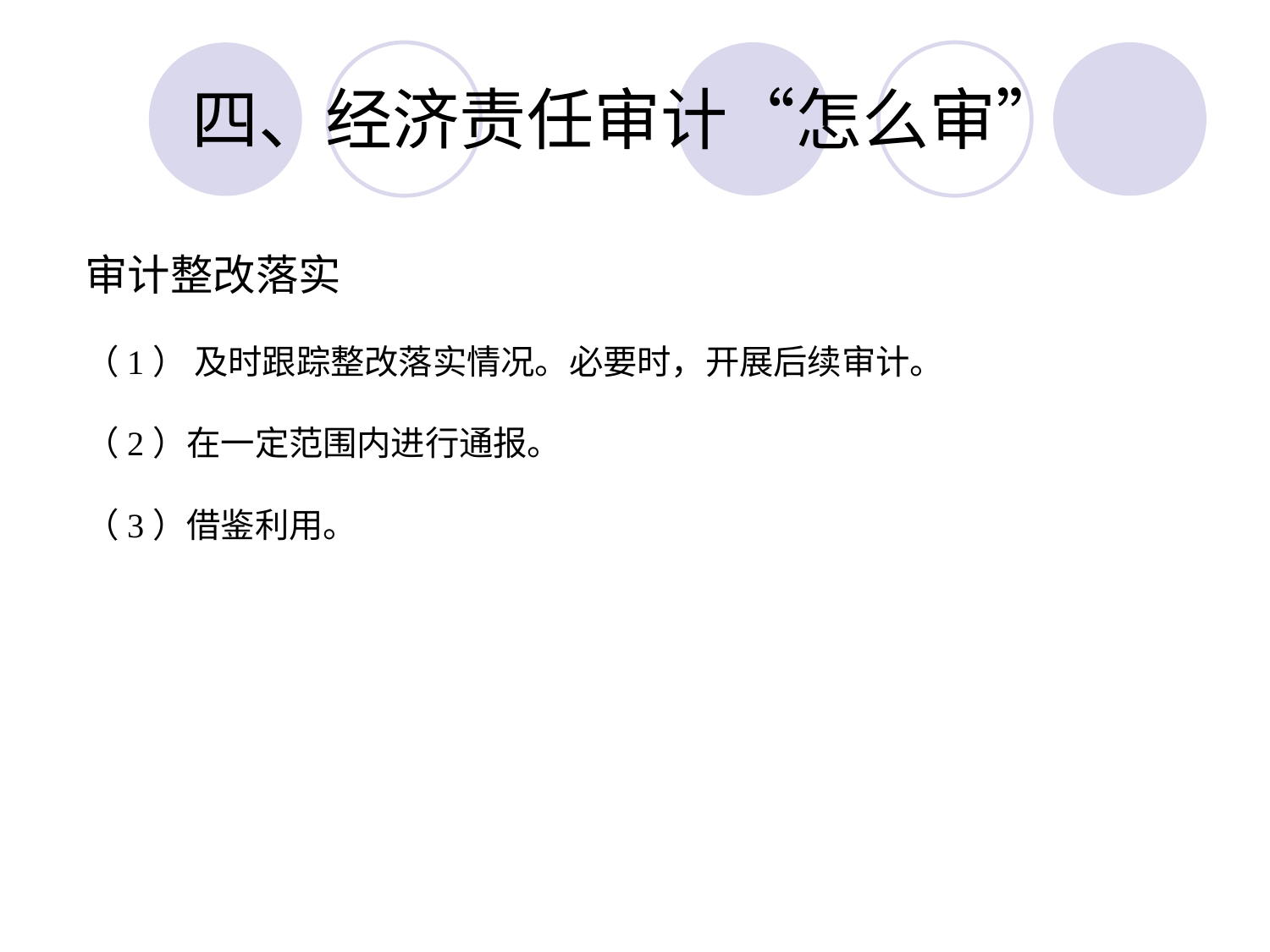

# 四、经济责任审计“怎么审”
审计整改落实
（1） 及时跟踪整改落实情况。必要时，开展后续审计。
（2）在一定范围内进行通报。
（3）借鉴利用。